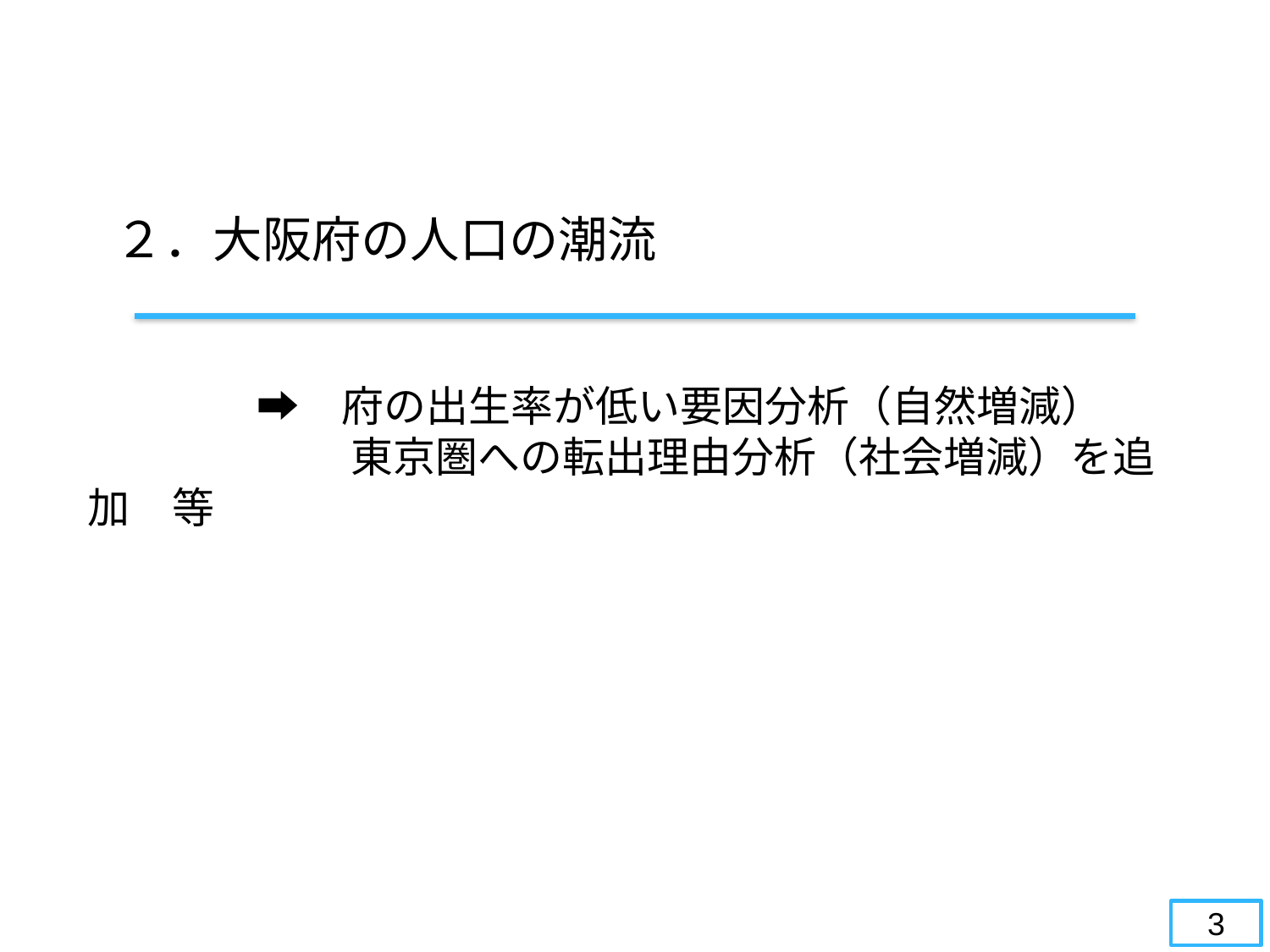

２．大阪府の人口の潮流
　　　　➡　府の出生率が低い要因分析（自然増減）
　　　　　　 東京圏への転出理由分析（社会増減）を追加　等
3